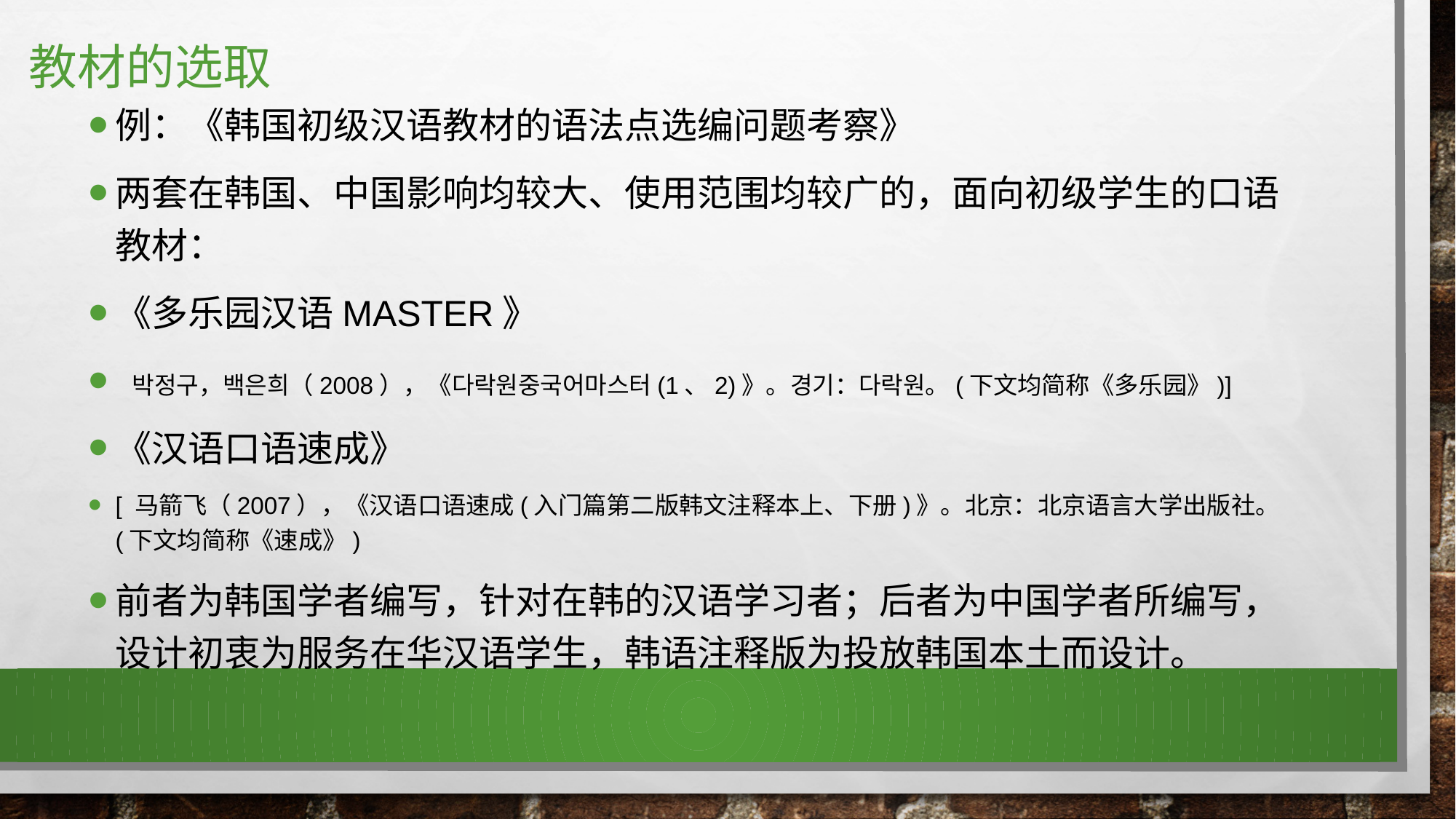

# 教材的选取

例：《韩国初级汉语教材的语法点选编问题考察》
两套在韩国、中国影响均较大、使用范围均较广的，面向初级学生的口语教材：
《多乐园汉语Master》
 박정구，백은희（2008），《다락원중국어마스터(1、2)》。경기：다락원。(下文均简称《多乐园》)]
《汉语口语速成》
[ 马箭飞（2007），《汉语口语速成(入门篇第二版韩文注释本上、下册)》。北京：北京语言大学出版社。(下文均简称《速成》)
前者为韩国学者编写，针对在韩的汉语学习者；后者为中国学者所编写，设计初衷为服务在华汉语学生，韩语注释版为投放韩国本土而设计。